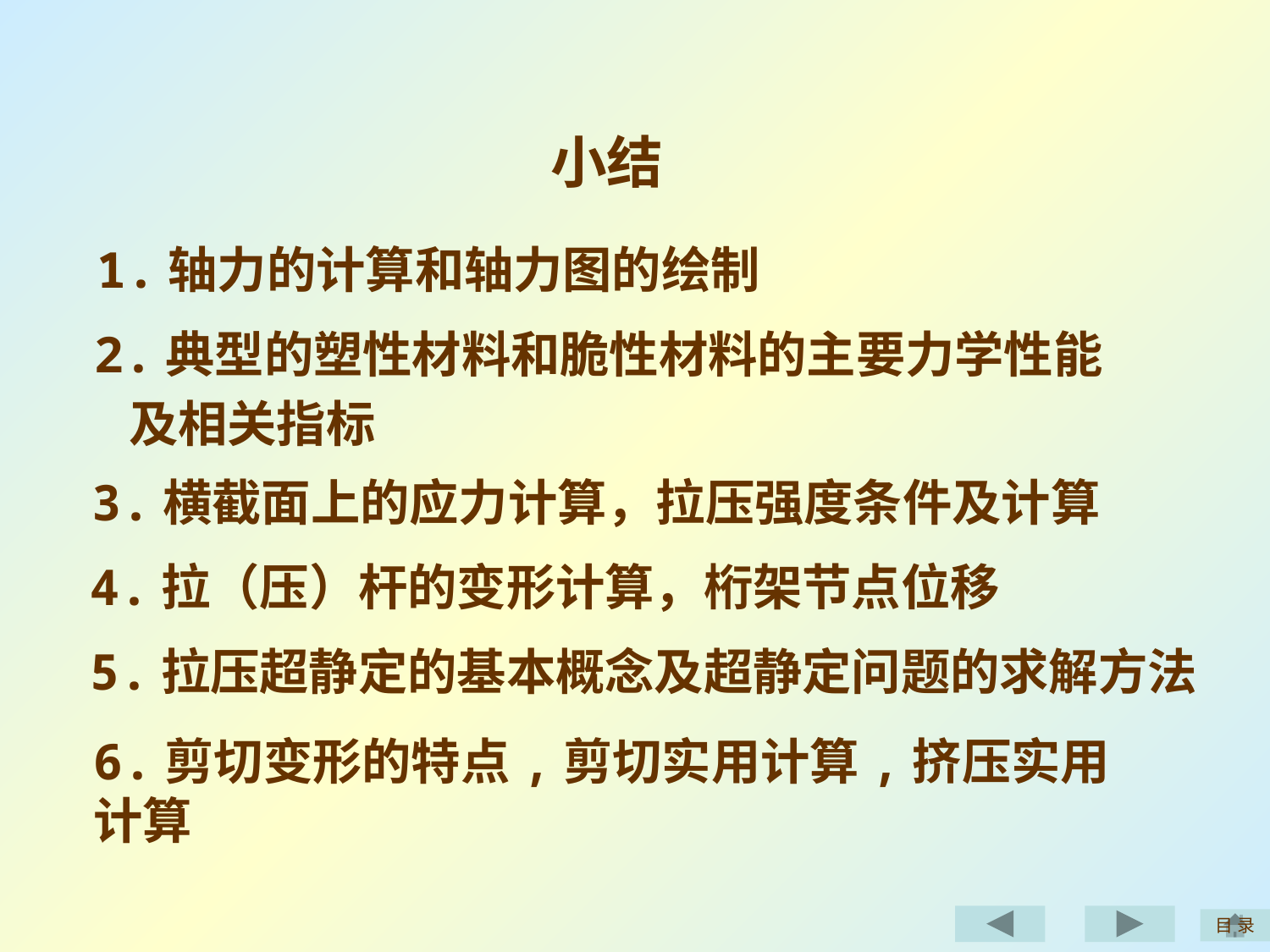

小结
1.轴力的计算和轴力图的绘制
2.典型的塑性材料和脆性材料的主要力学性能
  及相关指标
3.横截面上的应力计算，拉压强度条件及计算
4.拉（压）杆的变形计算，桁架节点位移
5.拉压超静定的基本概念及超静定问题的求解方法
6.剪切变形的特点,剪切实用计算,挤压实用计算

目 录